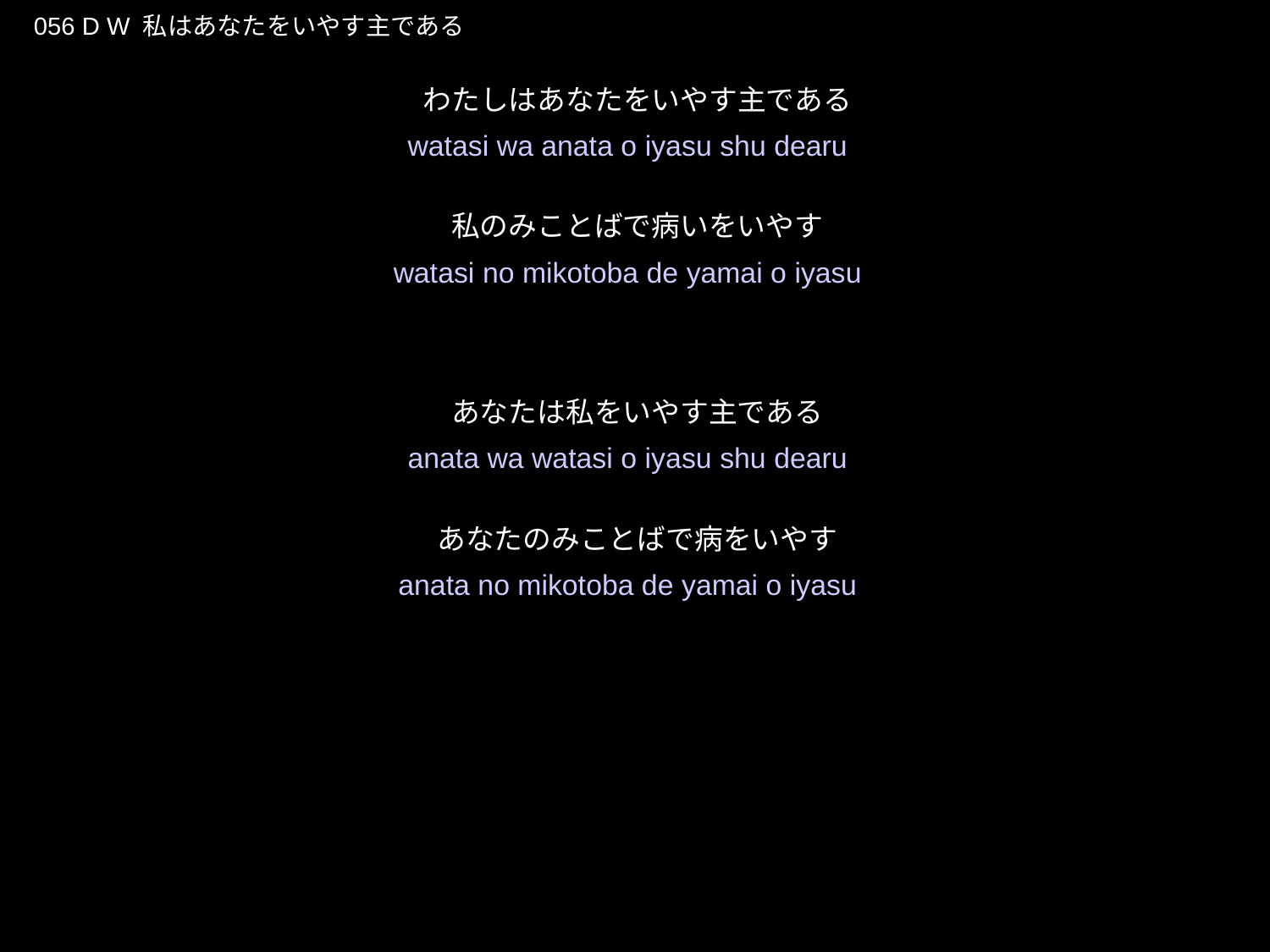

わたしはあなたをいやすしゅである
★W
056 D W 私はあなたをいやす主である
わたしはあなたをいやす主である
私のみことばで病いをいやす
あなたは私をいやす主である
あなたのみことばで病をいやす
★３
watasi wa anata o iyasu shu dearu
watasi no mikotoba de yamai o iyasu
anata wa watasi o iyasu shu dearu
anata no mikotoba de yamai o iyasu